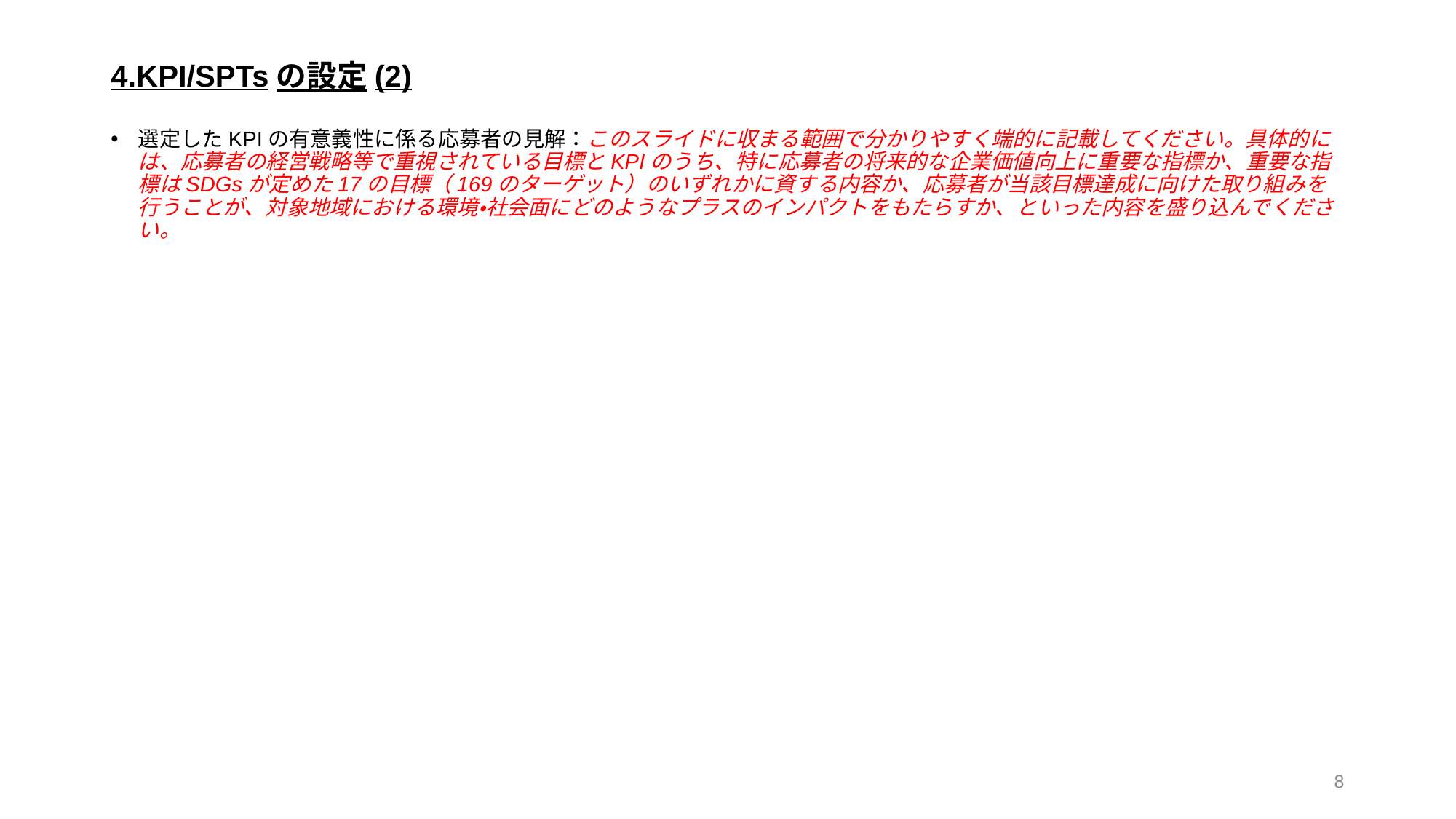

# 4.KPI/SPTsの設定(2)
選定したKPIの有意義性に係る応募者の見解：このスライドに収まる範囲で分かりやすく端的に記載してください。具体的には、応募者の経営戦略等で重視されている目標とKPIのうち、特に応募者の将来的な企業価値向上に重要な指標か、重要な指標はSDGsが定めた17の目標（169のターゲット）のいずれかに資する内容か、応募者が当該目標達成に向けた取り組みを行うことが、対象地域における環境・社会面にどのようなプラスのインパクトをもたらすか、といった内容を盛り込んでください。

8